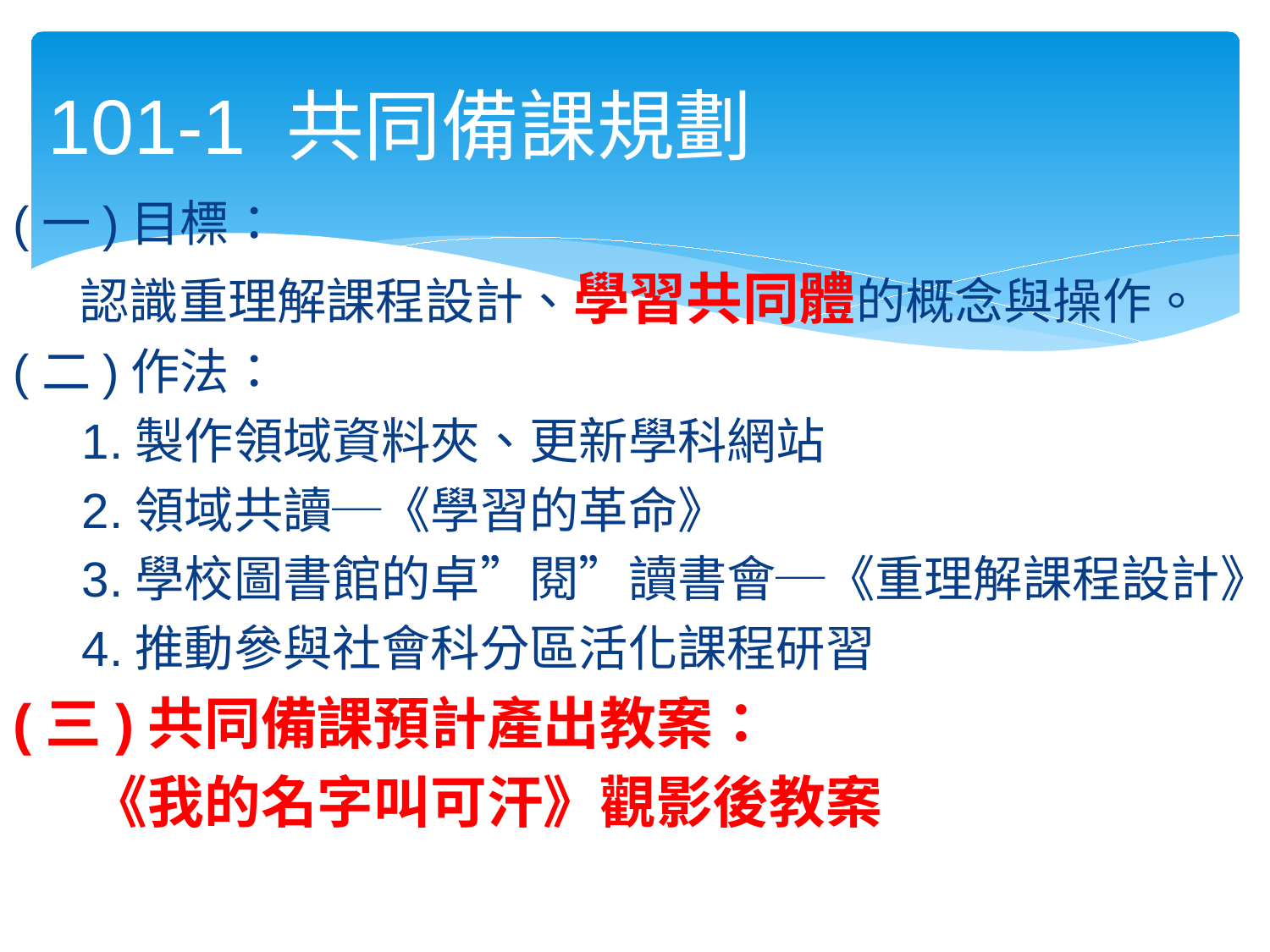

# 101-1 共同備課規劃
(一)目標：
     認識重理解課程設計、學習共同體的概念與操作。
(二)作法：
     1.製作領域資料夾、更新學科網站
     2.領域共讀─《學習的革命》
     3.學校圖書館的卓”閱”讀書會─《重理解課程設計》
     4.推動參與社會科分區活化課程研習
(三)共同備課預計產出教案：
     《我的名字叫可汗》觀影後教案